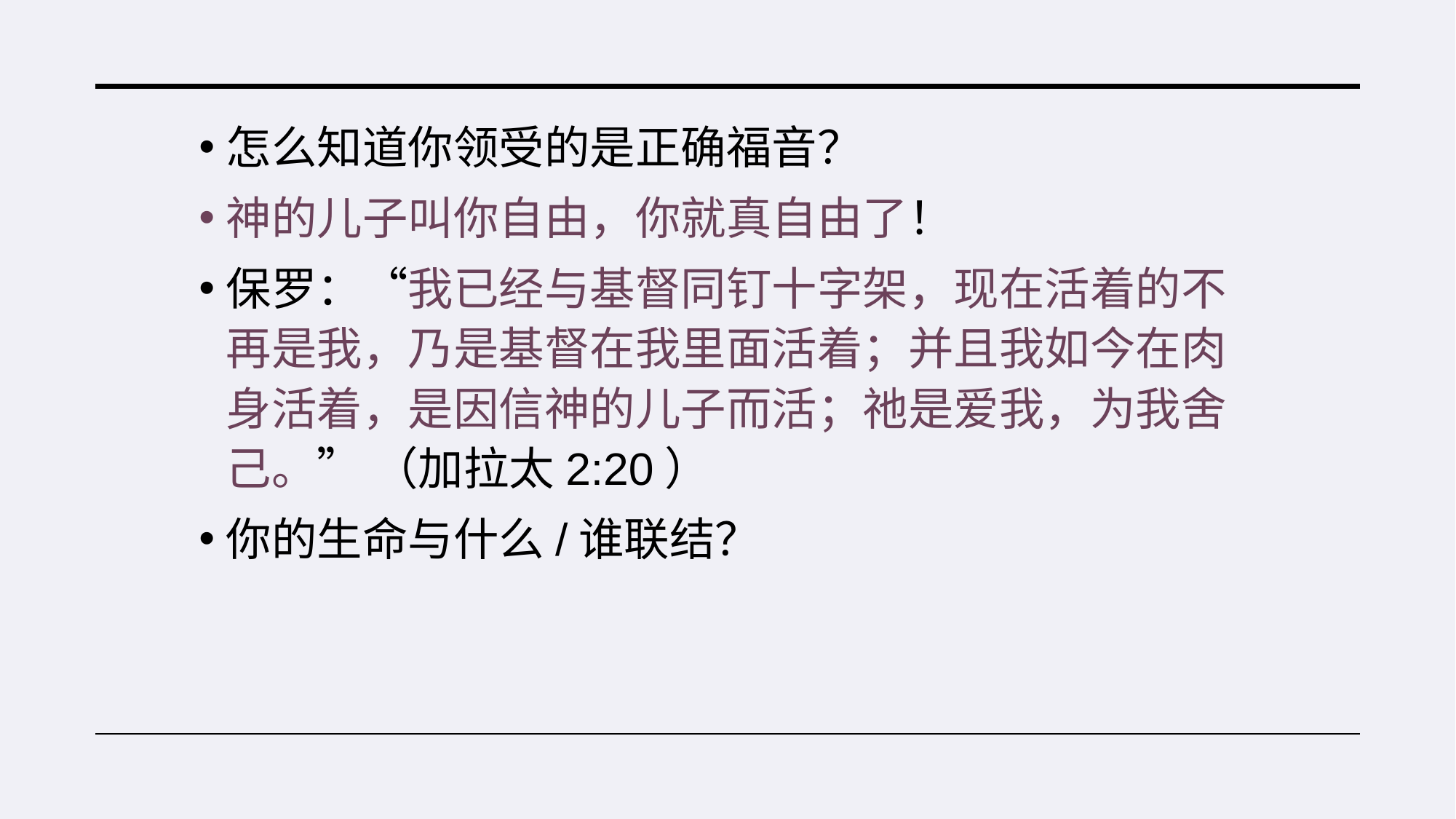

怎么知道你领受的是正确福音？
神的儿子叫你自由，你就真自由了！
保罗：“我已经与基督同钉十字架，现在活着的不再是我，乃是基督在我里面活着；并且我如今在肉身活着，是因信神的儿子而活；祂是爱我，为我舍己。” （加拉太2:20）
你的生命与什么/谁联结？